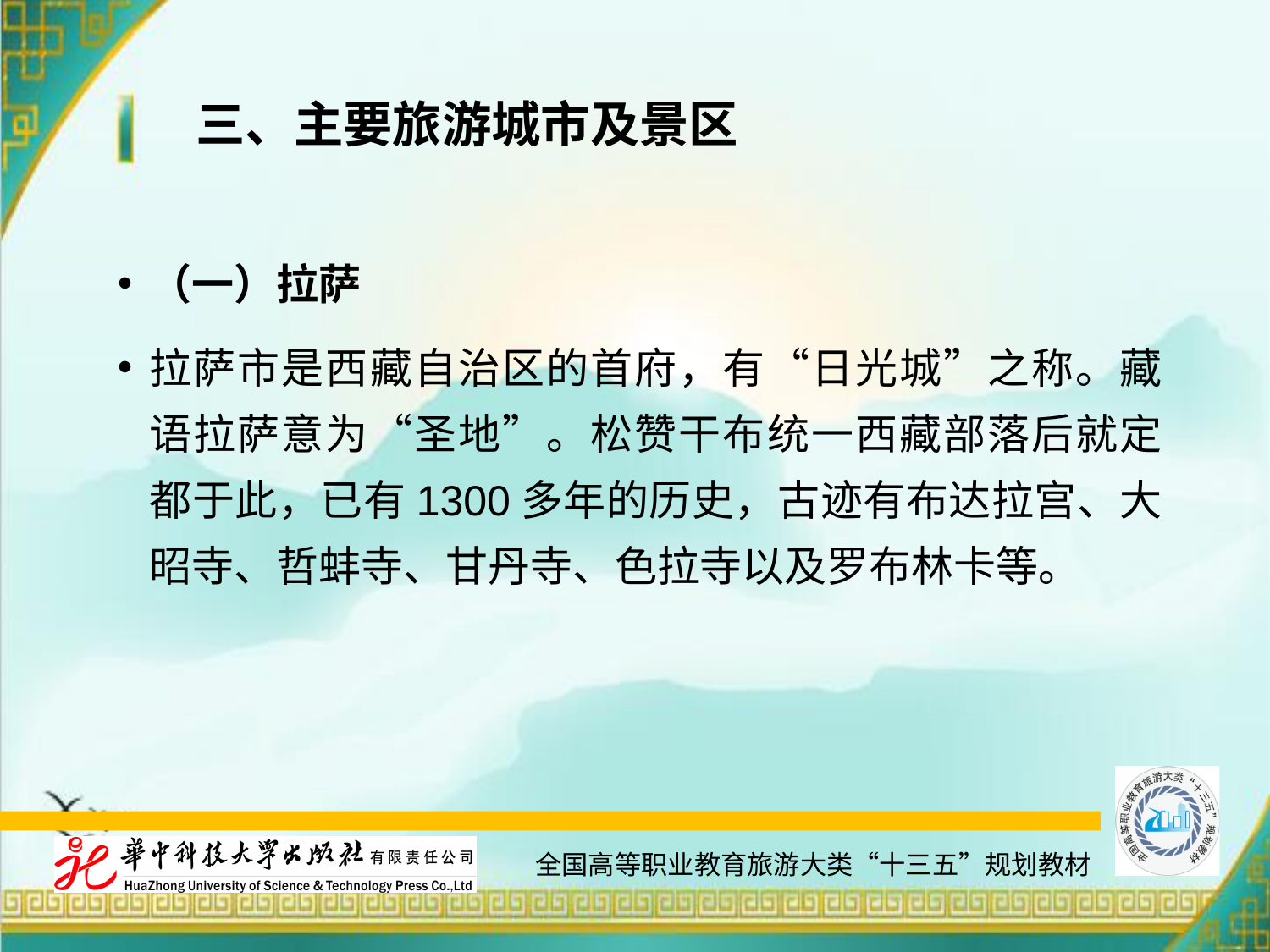

# 三、主要旅游城市及景区
（一）拉萨
拉萨市是西藏自治区的首府，有“日光城”之称。藏语拉萨意为“圣地”。松赞干布统一西藏部落后就定都于此，已有1300多年的历史，古迹有布达拉宫、大昭寺、哲蚌寺、甘丹寺、色拉寺以及罗布林卡等。